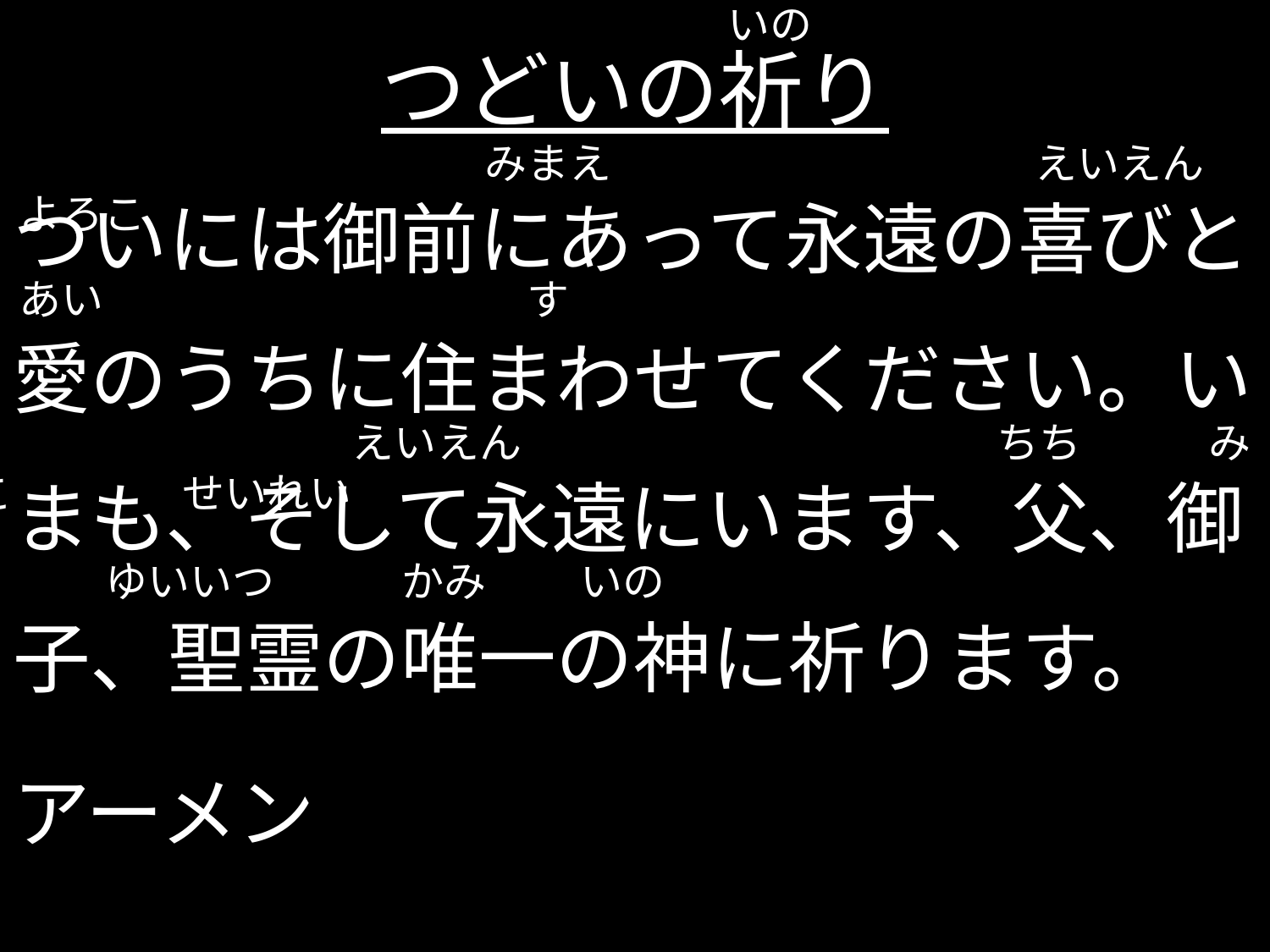

いの
つどいの祈り
　　　　　　　　　　　みまえ　　　　　　　　　　えいえん　　 よろこ
ついには御前にあって永遠の喜びと愛のうちに住まわせてください。いまも、そして永遠にいます、父、御子、聖霊の唯一の神に祈ります。
アーメン
あい　　　　　　　　　　す
　　　　　　　　　えいえん　　　　　　　　　　　 ちち　　　みこ　　　　せいれい
　　ゆいいつ　　　かみ　　 いの